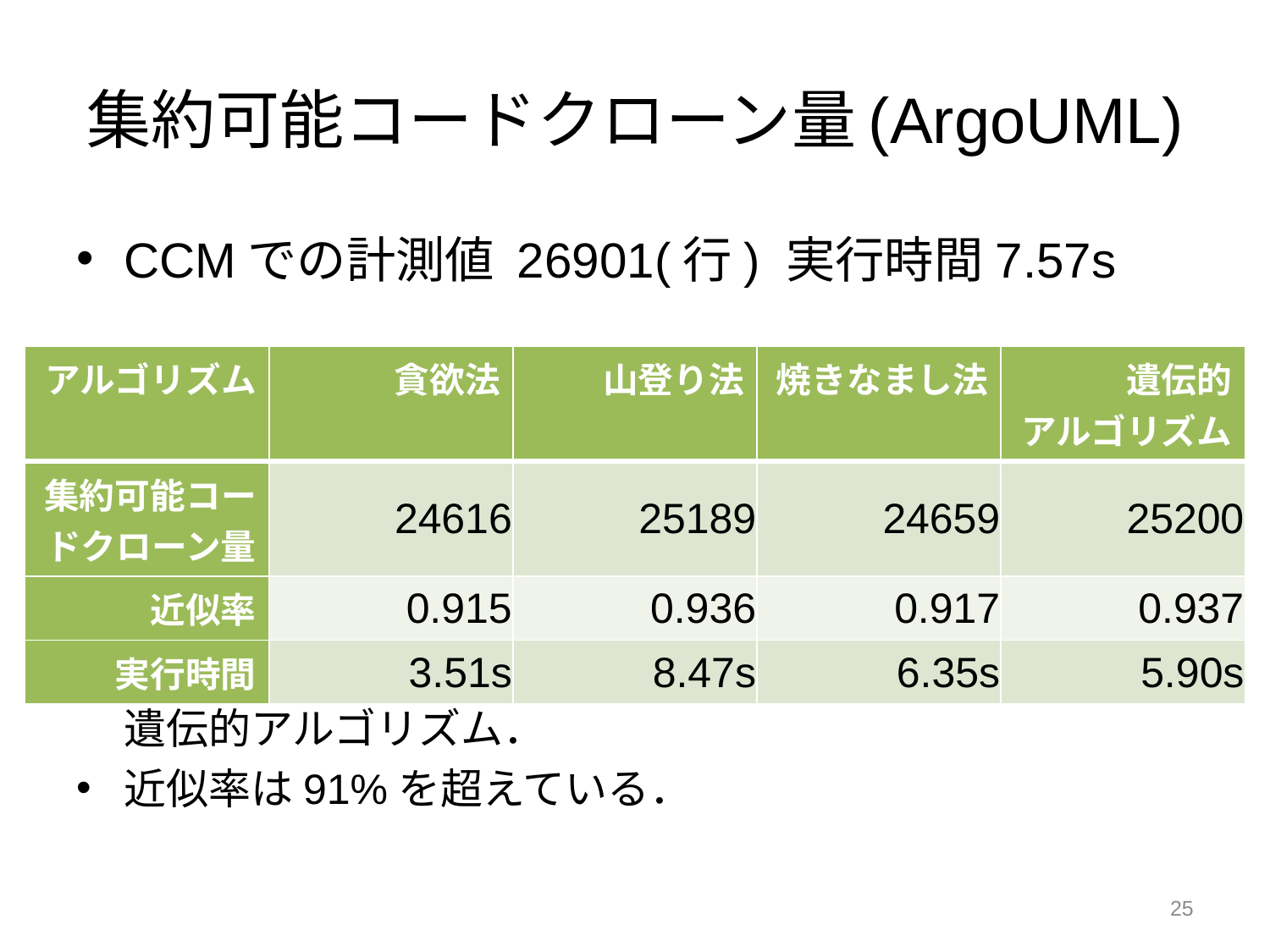

# 集約可能コードクローン量(ArgoUML)
CCMでの計測値 26901(行) 実行時間7.57s

集約可能コードクローン量の最大値を示したのは　　　遺伝的アルゴリズム．
近似率は91%を超えている．

| アルゴリズム | 貪欲法 | 山登り法 | 焼きなまし法 | 遺伝的 アルゴリズム |
| --- | --- | --- | --- | --- |
| 集約可能コードクローン量 | 24616 | 25189 | 24659 | 25200 |
| 近似率 | 0.915 | 0.936 | 0.917 | 0.937 |
| 実行時間 | 3.51s | 8.47s | 6.35s | 5.90s |
25